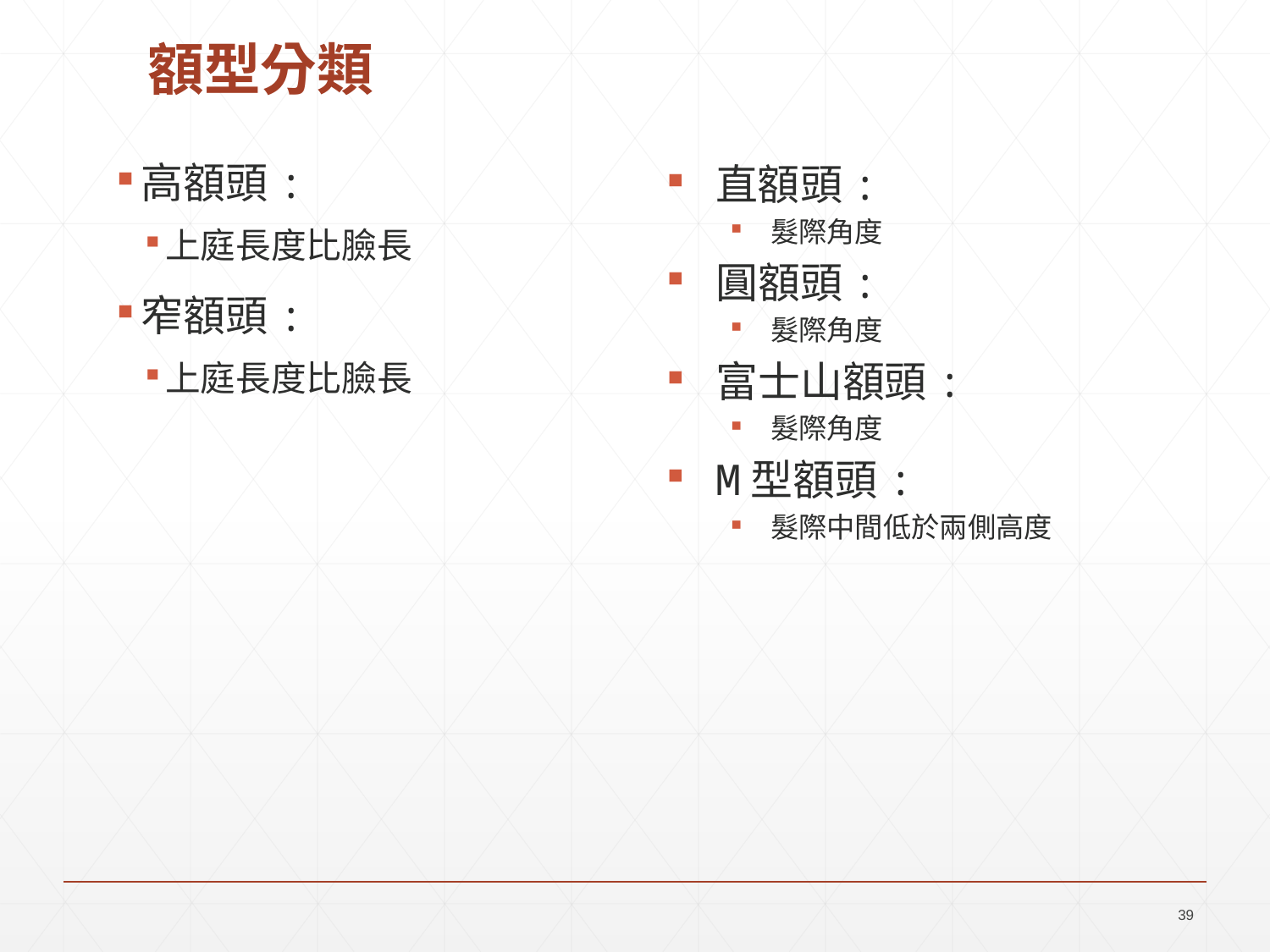

# 額型分類
高額頭:
上庭長度比臉長
窄額頭:
上庭長度比臉長

直額頭:
髮際角度
圓額頭:
髮際角度
富士山額頭:
髮際角度
M型額頭:
髮際中間低於兩側高度

39